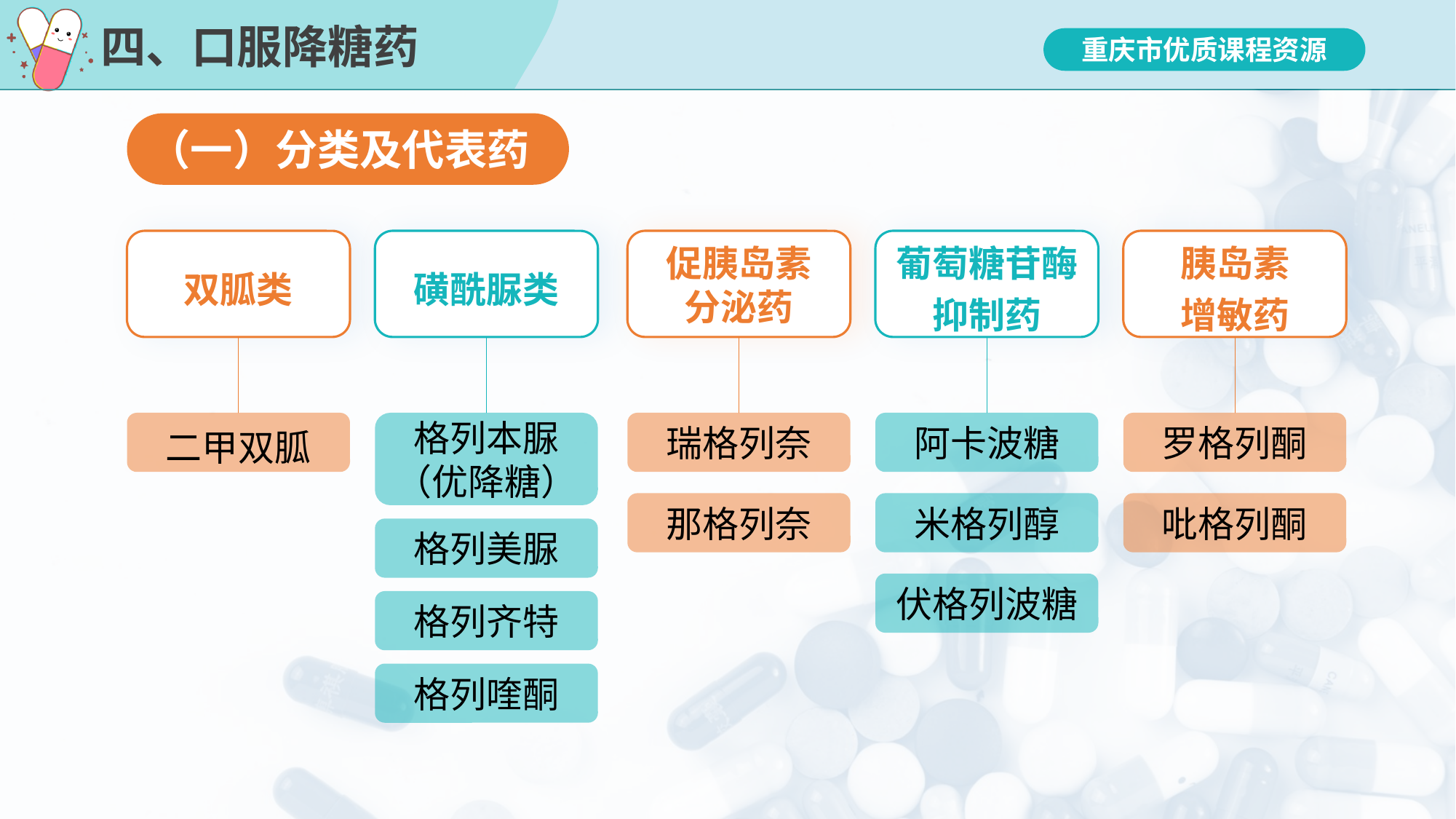

# 四、口服降糖药
（一）分类及代表药
双胍类
二甲双胍
磺酰脲类
格列本脲（优降糖）
格列美脲
格列齐特
格列喹酮
促胰岛素
分泌药
瑞格列奈
那格列奈
葡萄糖苷酶
抑制药
阿卡波糖
米格列醇
伏格列波糖
胰岛素
增敏药
罗格列酮
吡格列酮